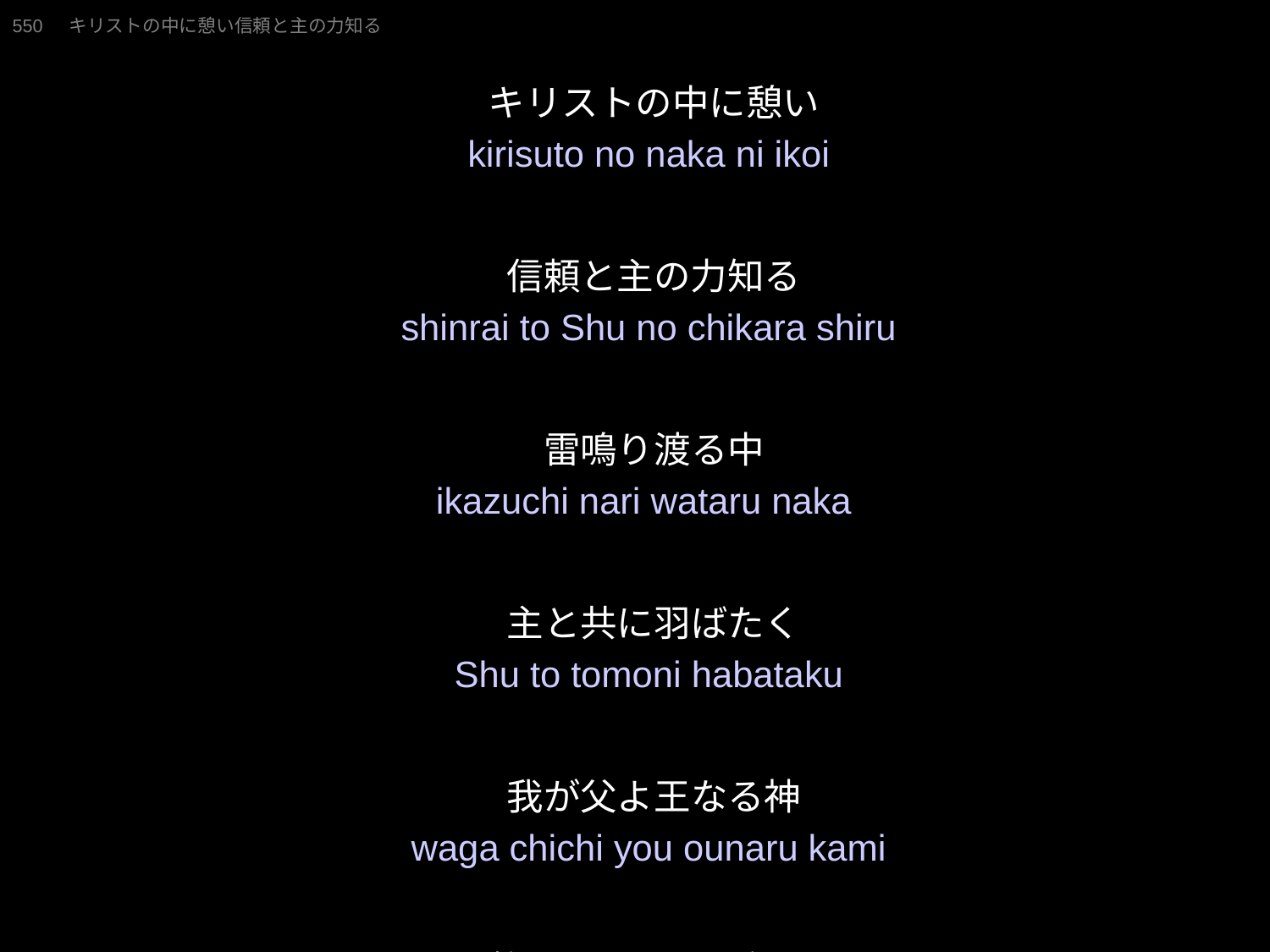

20220327-02.pptx
きりすとのなかにいこいしんらいとしゅのちからしる
550　キリストの中に憩い信頼と主の力知る
キリストの中に憩い

信頼と主の力知る

雷鳴り渡る中

主と共に羽ばたく

我が父よ王なる神

静まりあなたを知る
kirisuto no naka ni ikoi

shinrai to Shu no chikara shiru

ikazuchi nari wataru naka

Shu to tomoni habataku

waga chichi you ounaru kami

shizumari anata wo shiru